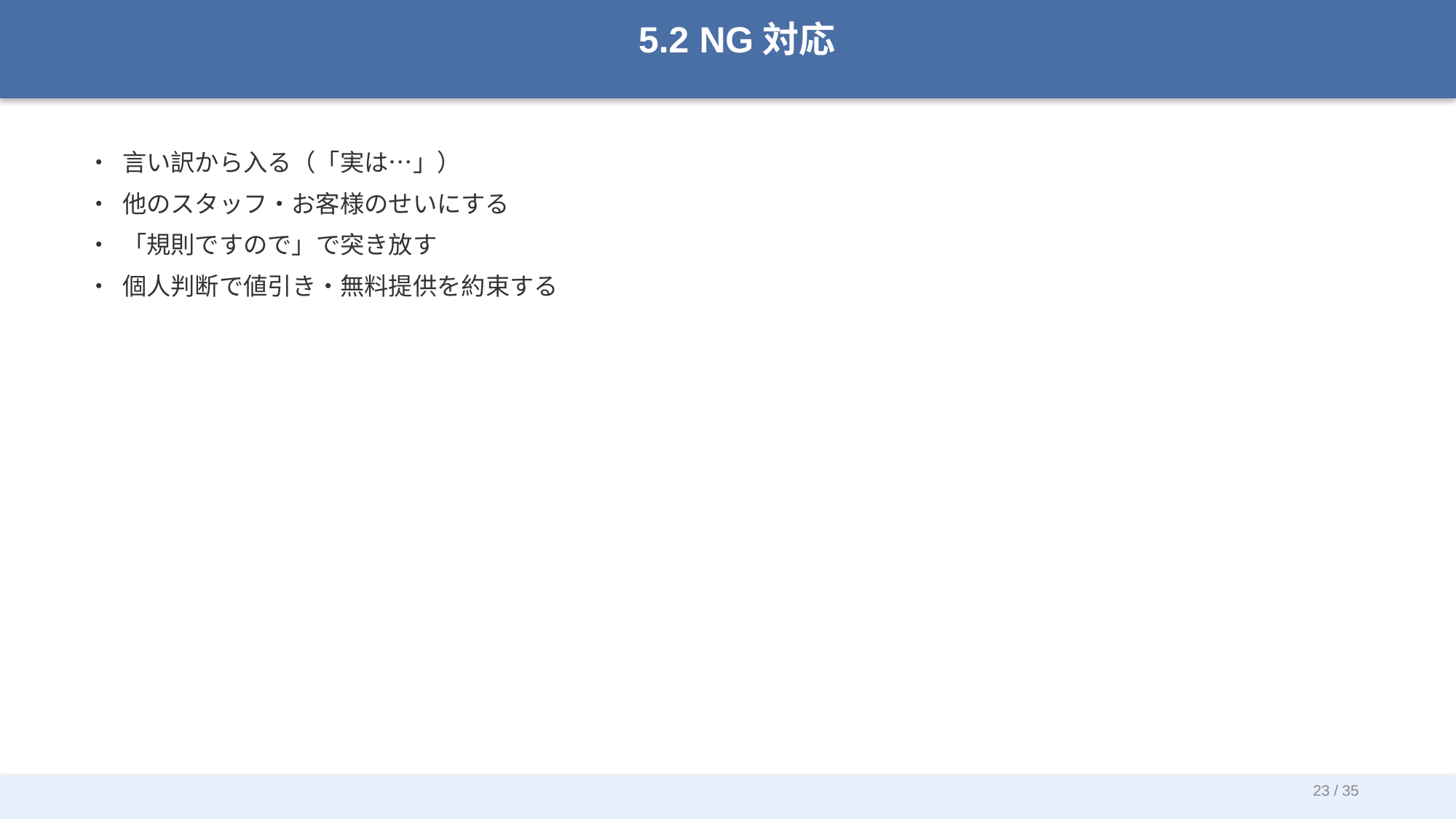

5.2 NG対応
• 言い訳から入る（「実は…」）
• 他のスタッフ・お客様のせいにする
• 「規則ですので」で突き放す
• 個人判断で値引き・無料提供を約束する

23 / 35